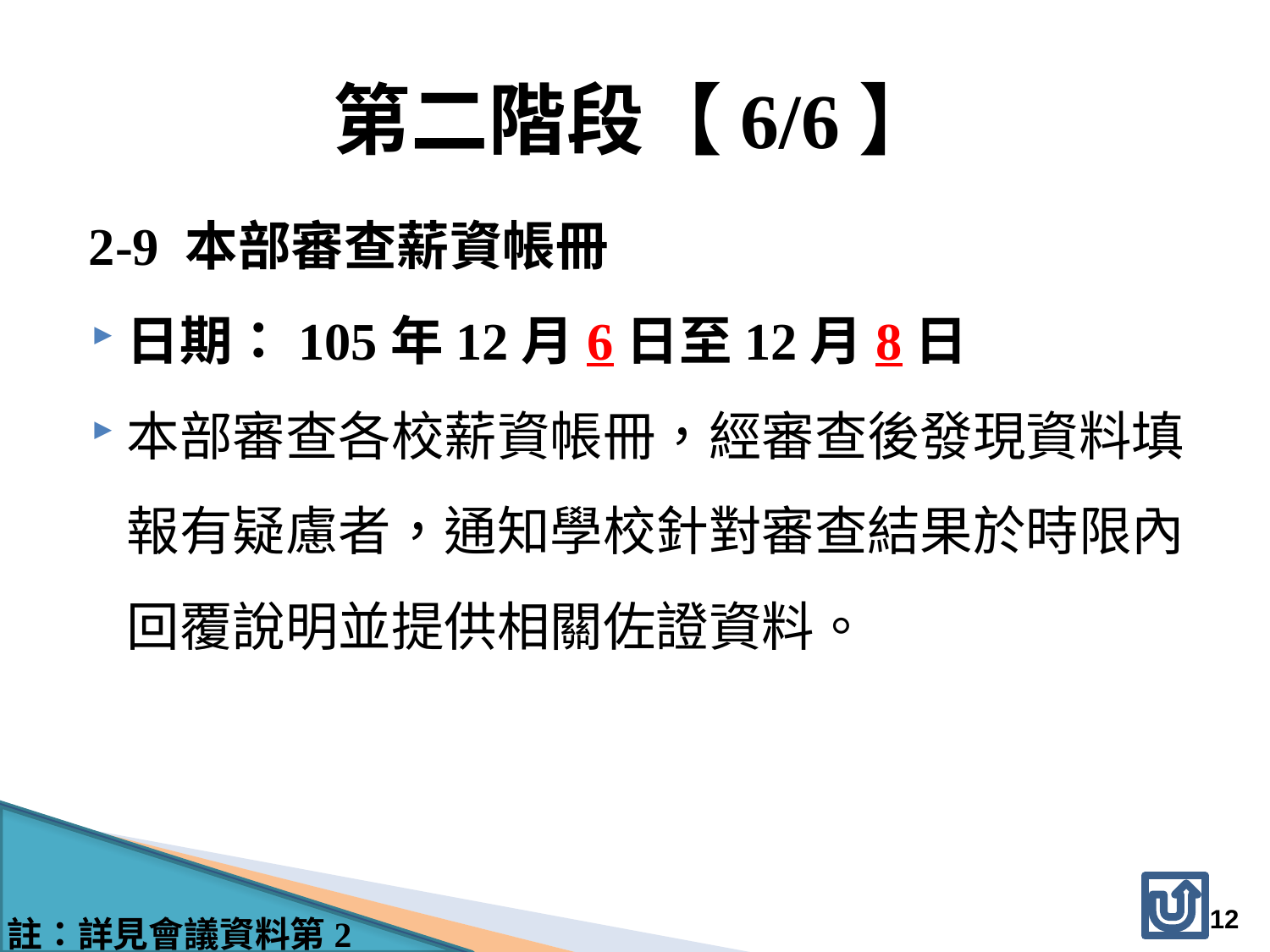

# 第二階段【6/6】
2-9 本部審查薪資帳冊
日期：105年12月6日至12月8日
本部審查各校薪資帳冊，經審查後發現資料填報有疑慮者，通知學校針對審查結果於時限內回覆說明並提供相關佐證資料。

12
註：詳見會議資料第2頁